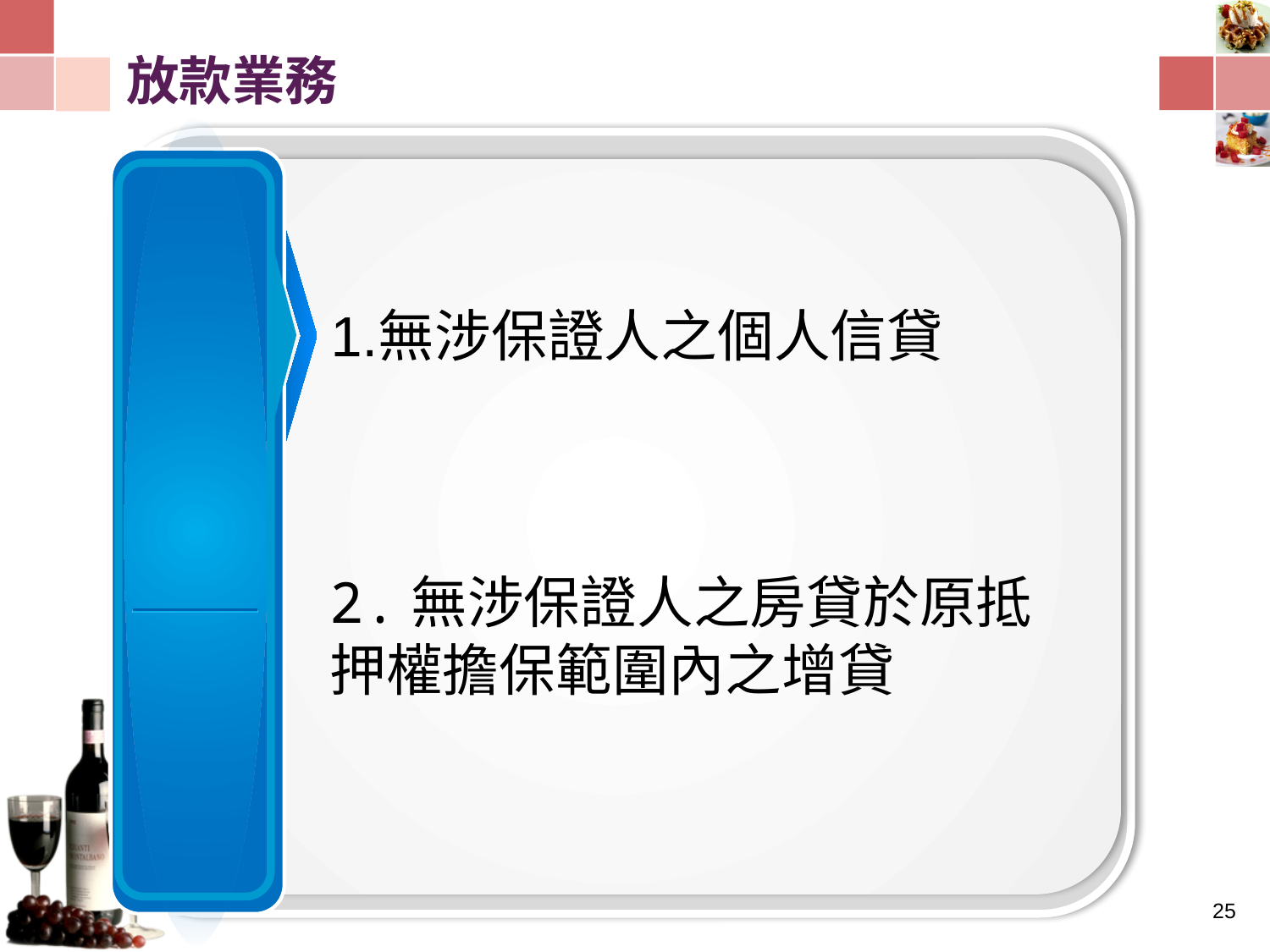

# 放款業務

無涉保證人之個人信貸
2.無涉保證人之房貸於原抵押權擔保範圍內之增貸
25